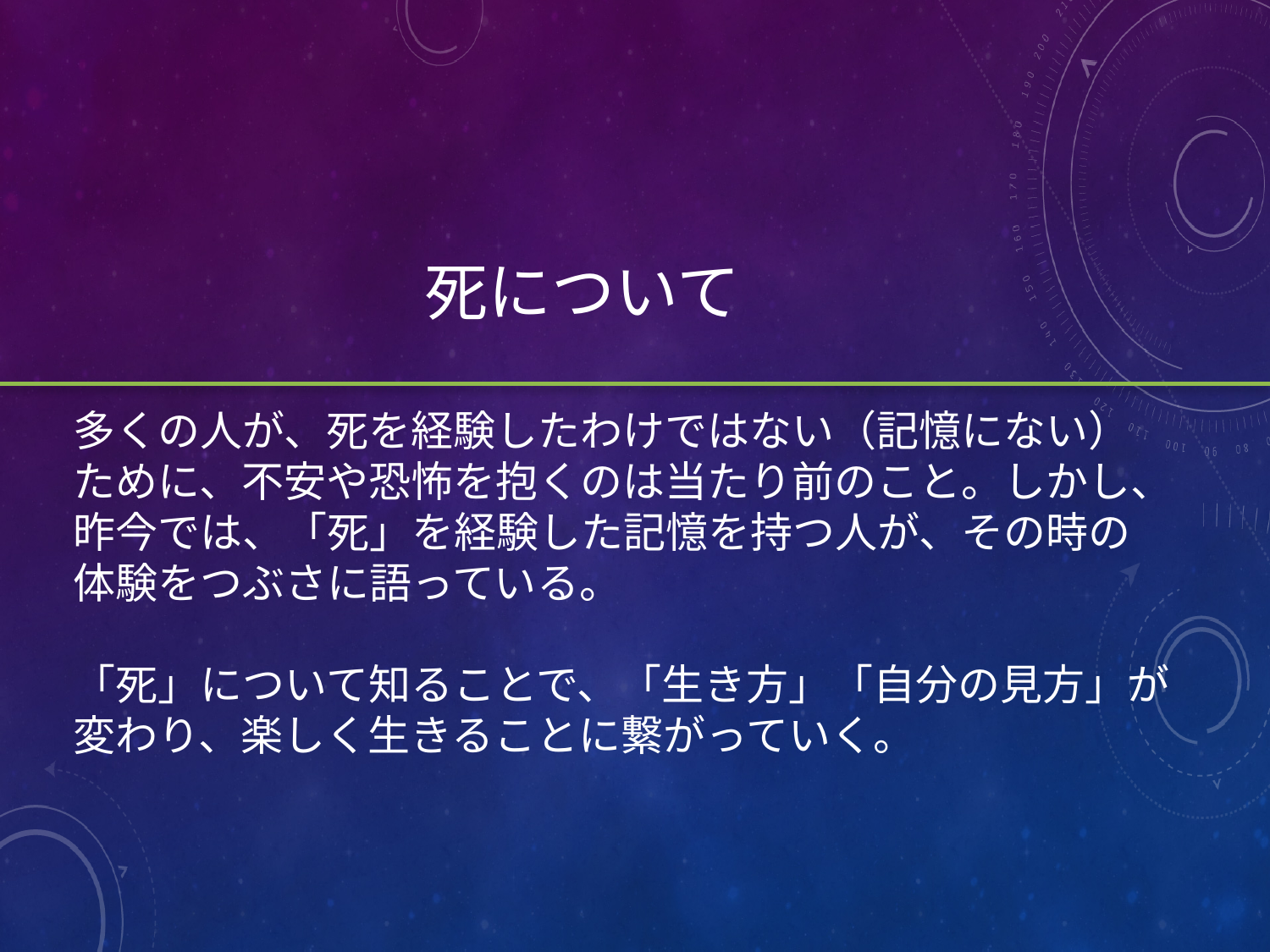

死について
多くの人が、死を経験したわけではない（記憶にない）ために、不安や恐怖を抱くのは当たり前のこと。しかし、昨今では、「死」を経験した記憶を持つ人が、その時の体験をつぶさに語っている。

「死」について知ることで、「生き方」「自分の見方」が変わり、楽しく生きることに繋がっていく。